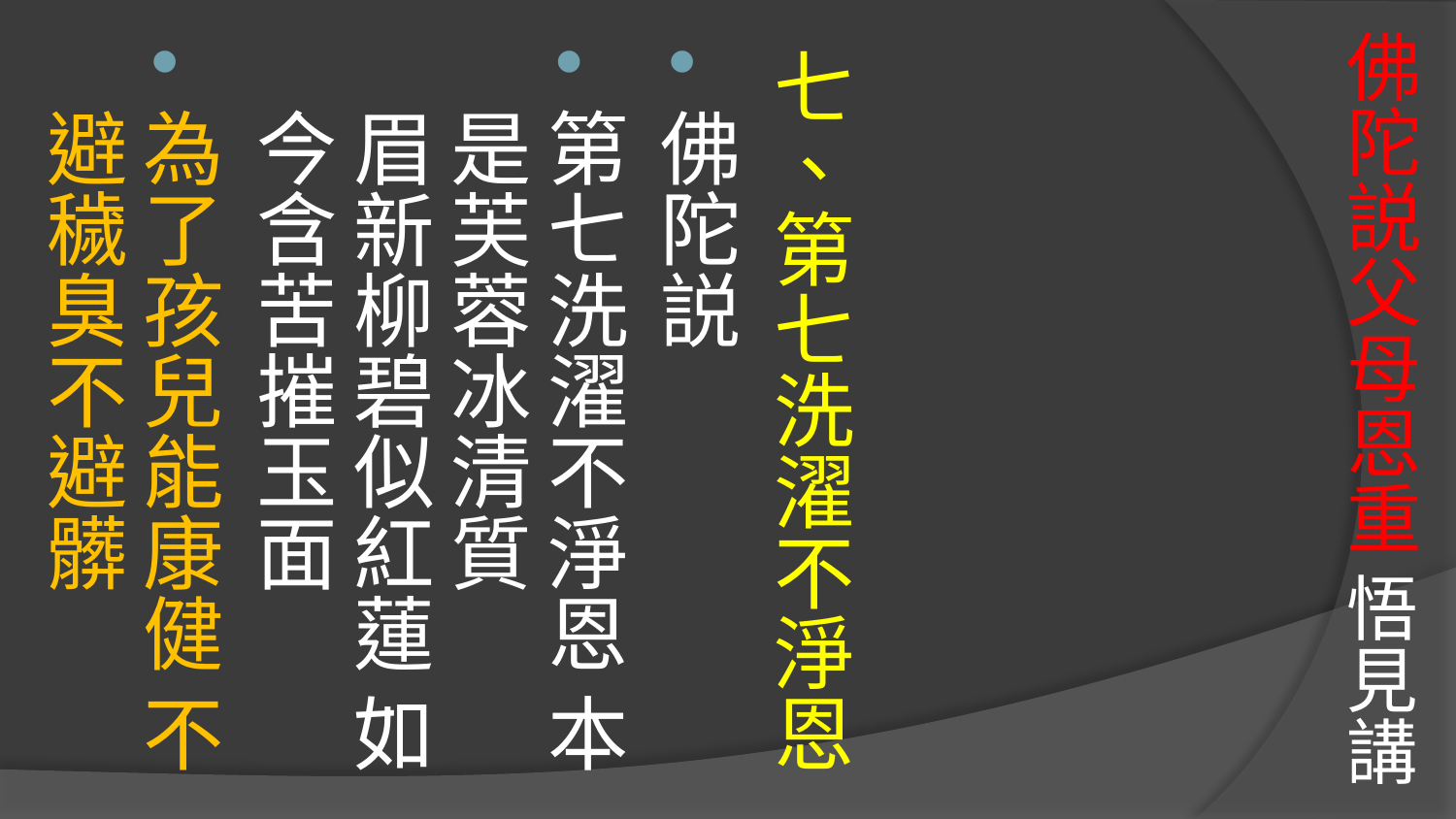

# 佛陀説父母恩重 悟見講
七、第七洗濯不淨恩
佛陀説
第七洗濯不淨恩 本是芙蓉冰清質
眉新柳碧似紅蓮 如今含苦摧玉面
為了孩兒能康健 不避穢臭不避髒